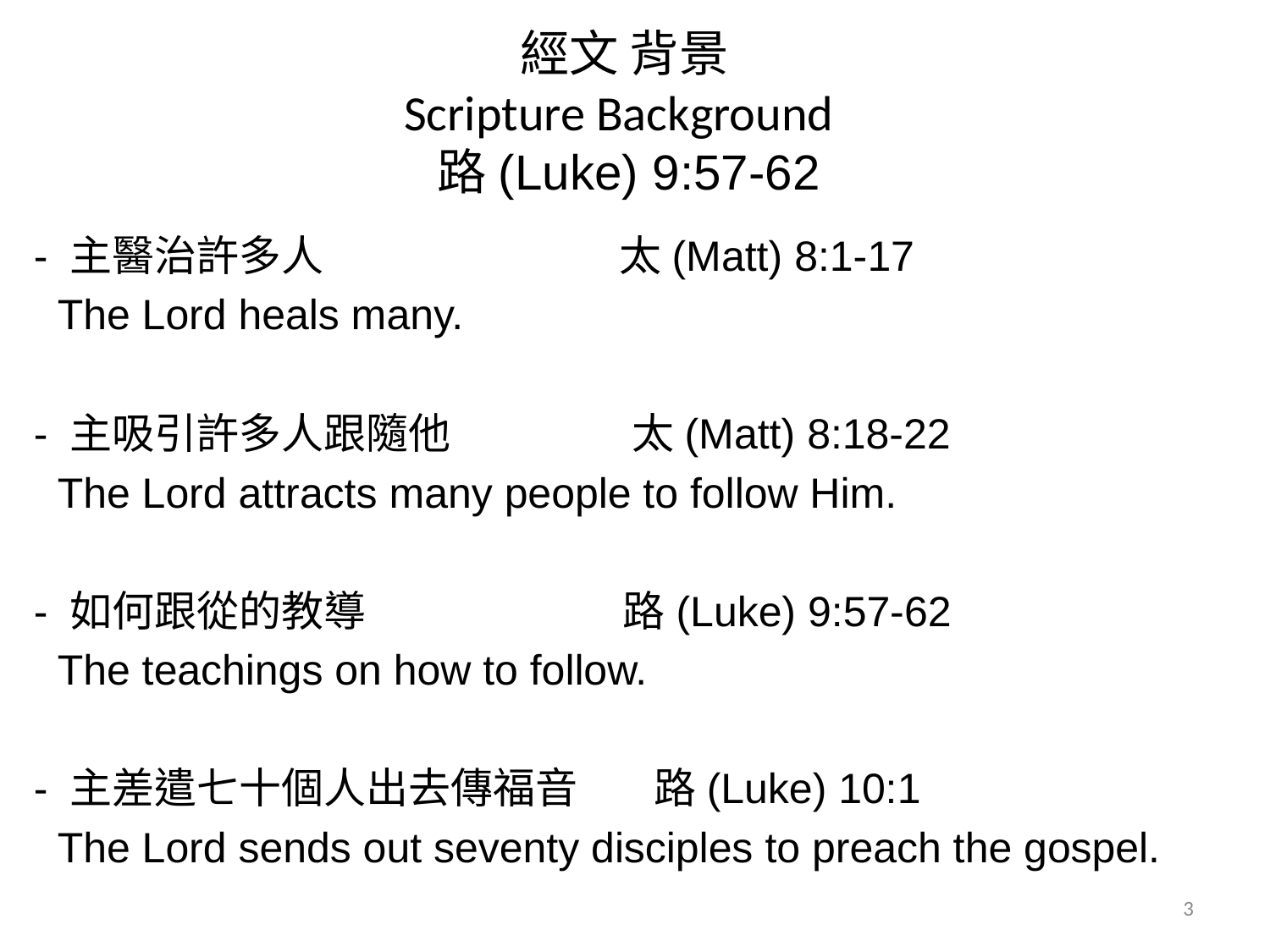

# 經文 背景 Scripture Background 路(Luke) 9:57-62
- 主醫治許多人                               太(Matt) 8:1-17
  The Lord heals many.

- 主吸引許多人跟隨他                   太(Matt) 8:18-22
  The Lord attracts many people to follow Him.

- 如何跟從的教導                           路(Luke) 9:57-62
  The teachings on how to follow.

- 主差遣七十個人出去傳福音        路(Luke) 10:1
  The Lord sends out seventy disciples to preach the gospel.

3